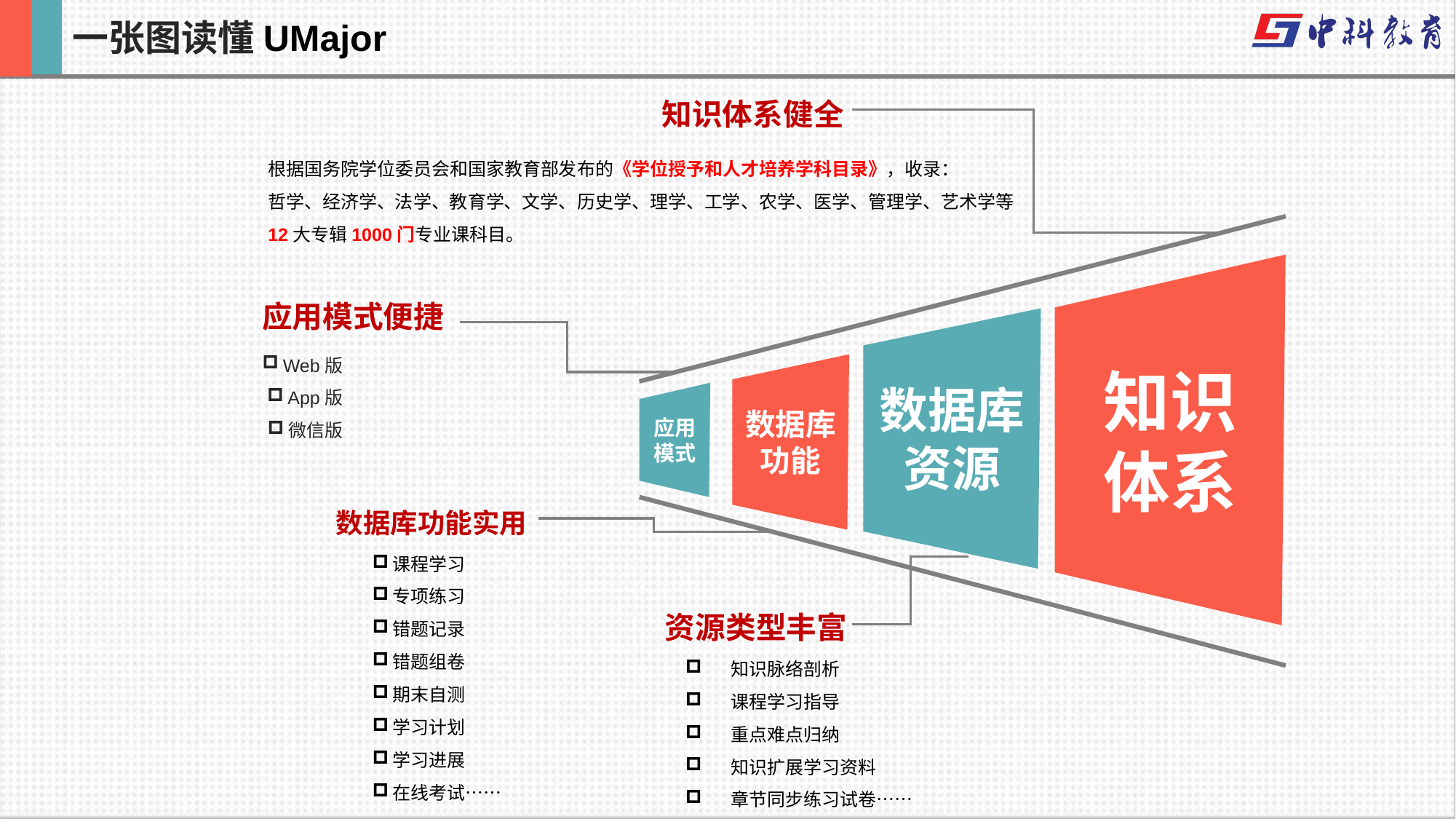

一张图读懂UMajor

知识体系健全
根据国务院学位委员会和国家教育部发布的《学位授予和人才培养学科目录》，收录：
哲学、经济学、法学、教育学、文学、历史学、理学、工学、农学、医学、管理学、艺术学等
12大专辑1000门专业课科目。
知识
体系
应用模式便捷
数据库
资源
Web版
App版
微信版
数据库
功能
应用模式
数据库功能实用
课程学习
专项练习
错题记录
错题组卷
期末自测
学习计划
学习进展
在线考试……
资源类型丰富
知识脉络剖析
课程学习指导
重点难点归纳
知识扩展学习资料
章节同步练习试卷……